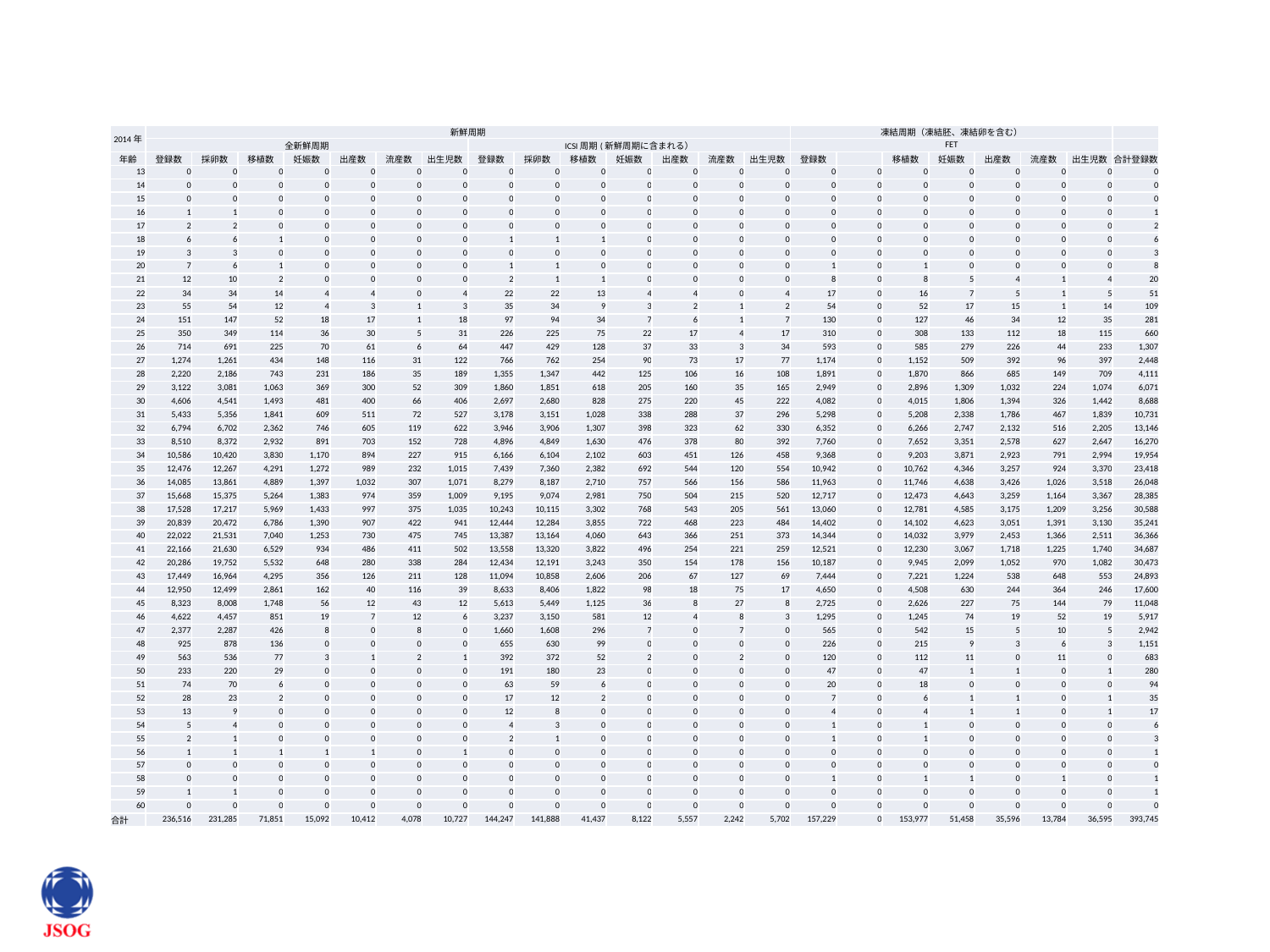

| 2014年 | 新鮮周期 |  |  |  |  |  |  |  |  |  |  |  |  |  | 凍結周期（凍結胚、凍結卵を含む） |  |  |  |  |  |  |  |
| --- | --- | --- | --- | --- | --- | --- | --- | --- | --- | --- | --- | --- | --- | --- | --- | --- | --- | --- | --- | --- | --- | --- |
|  | 全新鮮周期 |  |  |  |  |  |  | ICSI周期(新鮮周期に含まれる） |  |  |  |  |  |  | FET |  |  |  |  |  |  |  |
| 年齢 | 登録数 | 採卵数 | 移植数 | 妊娠数 | 出産数 | 流産数 | 出生児数 | 登録数 | 採卵数 | 移植数 | 妊娠数 | 出産数 | 流産数 | 出生児数 | 登録数 |  | 移植数 | 妊娠数 | 出産数 | 流産数 | 出生児数 | 合計登録数 |
| 13 | 0 | 0 | 0 | 0 | 0 | 0 | 0 | 0 | 0 | 0 | 0 | 0 | 0 | 0 | 0 | 0 | 0 | 0 | 0 | 0 | 0 | 0 |
| 14 | 0 | 0 | 0 | 0 | 0 | 0 | 0 | 0 | 0 | 0 | 0 | 0 | 0 | 0 | 0 | 0 | 0 | 0 | 0 | 0 | 0 | 0 |
| 15 | 0 | 0 | 0 | 0 | 0 | 0 | 0 | 0 | 0 | 0 | 0 | 0 | 0 | 0 | 0 | 0 | 0 | 0 | 0 | 0 | 0 | 0 |
| 16 | 1 | 1 | 0 | 0 | 0 | 0 | 0 | 0 | 0 | 0 | 0 | 0 | 0 | 0 | 0 | 0 | 0 | 0 | 0 | 0 | 0 | 1 |
| 17 | 2 | 2 | 0 | 0 | 0 | 0 | 0 | 0 | 0 | 0 | 0 | 0 | 0 | 0 | 0 | 0 | 0 | 0 | 0 | 0 | 0 | 2 |
| 18 | 6 | 6 | 1 | 0 | 0 | 0 | 0 | 1 | 1 | 1 | 0 | 0 | 0 | 0 | 0 | 0 | 0 | 0 | 0 | 0 | 0 | 6 |
| 19 | 3 | 3 | 0 | 0 | 0 | 0 | 0 | 0 | 0 | 0 | 0 | 0 | 0 | 0 | 0 | 0 | 0 | 0 | 0 | 0 | 0 | 3 |
| 20 | 7 | 6 | 1 | 0 | 0 | 0 | 0 | 1 | 1 | 0 | 0 | 0 | 0 | 0 | 1 | 0 | 1 | 0 | 0 | 0 | 0 | 8 |
| 21 | 12 | 10 | 2 | 0 | 0 | 0 | 0 | 2 | 1 | 1 | 0 | 0 | 0 | 0 | 8 | 0 | 8 | 5 | 4 | 1 | 4 | 20 |
| 22 | 34 | 34 | 14 | 4 | 4 | 0 | 4 | 22 | 22 | 13 | 4 | 4 | 0 | 4 | 17 | 0 | 16 | 7 | 5 | 1 | 5 | 51 |
| 23 | 55 | 54 | 12 | 4 | 3 | 1 | 3 | 35 | 34 | 9 | 3 | 2 | 1 | 2 | 54 | 0 | 52 | 17 | 15 | 1 | 14 | 109 |
| 24 | 151 | 147 | 52 | 18 | 17 | 1 | 18 | 97 | 94 | 34 | 7 | 6 | 1 | 7 | 130 | 0 | 127 | 46 | 34 | 12 | 35 | 281 |
| 25 | 350 | 349 | 114 | 36 | 30 | 5 | 31 | 226 | 225 | 75 | 22 | 17 | 4 | 17 | 310 | 0 | 308 | 133 | 112 | 18 | 115 | 660 |
| 26 | 714 | 691 | 225 | 70 | 61 | 6 | 64 | 447 | 429 | 128 | 37 | 33 | 3 | 34 | 593 | 0 | 585 | 279 | 226 | 44 | 233 | 1,307 |
| 27 | 1,274 | 1,261 | 434 | 148 | 116 | 31 | 122 | 766 | 762 | 254 | 90 | 73 | 17 | 77 | 1,174 | 0 | 1,152 | 509 | 392 | 96 | 397 | 2,448 |
| 28 | 2,220 | 2,186 | 743 | 231 | 186 | 35 | 189 | 1,355 | 1,347 | 442 | 125 | 106 | 16 | 108 | 1,891 | 0 | 1,870 | 866 | 685 | 149 | 709 | 4,111 |
| 29 | 3,122 | 3,081 | 1,063 | 369 | 300 | 52 | 309 | 1,860 | 1,851 | 618 | 205 | 160 | 35 | 165 | 2,949 | 0 | 2,896 | 1,309 | 1,032 | 224 | 1,074 | 6,071 |
| 30 | 4,606 | 4,541 | 1,493 | 481 | 400 | 66 | 406 | 2,697 | 2,680 | 828 | 275 | 220 | 45 | 222 | 4,082 | 0 | 4,015 | 1,806 | 1,394 | 326 | 1,442 | 8,688 |
| 31 | 5,433 | 5,356 | 1,841 | 609 | 511 | 72 | 527 | 3,178 | 3,151 | 1,028 | 338 | 288 | 37 | 296 | 5,298 | 0 | 5,208 | 2,338 | 1,786 | 467 | 1,839 | 10,731 |
| 32 | 6,794 | 6,702 | 2,362 | 746 | 605 | 119 | 622 | 3,946 | 3,906 | 1,307 | 398 | 323 | 62 | 330 | 6,352 | 0 | 6,266 | 2,747 | 2,132 | 516 | 2,205 | 13,146 |
| 33 | 8,510 | 8,372 | 2,932 | 891 | 703 | 152 | 728 | 4,896 | 4,849 | 1,630 | 476 | 378 | 80 | 392 | 7,760 | 0 | 7,652 | 3,351 | 2,578 | 627 | 2,647 | 16,270 |
| 34 | 10,586 | 10,420 | 3,830 | 1,170 | 894 | 227 | 915 | 6,166 | 6,104 | 2,102 | 603 | 451 | 126 | 458 | 9,368 | 0 | 9,203 | 3,871 | 2,923 | 791 | 2,994 | 19,954 |
| 35 | 12,476 | 12,267 | 4,291 | 1,272 | 989 | 232 | 1,015 | 7,439 | 7,360 | 2,382 | 692 | 544 | 120 | 554 | 10,942 | 0 | 10,762 | 4,346 | 3,257 | 924 | 3,370 | 23,418 |
| 36 | 14,085 | 13,861 | 4,889 | 1,397 | 1,032 | 307 | 1,071 | 8,279 | 8,187 | 2,710 | 757 | 566 | 156 | 586 | 11,963 | 0 | 11,746 | 4,638 | 3,426 | 1,026 | 3,518 | 26,048 |
| 37 | 15,668 | 15,375 | 5,264 | 1,383 | 974 | 359 | 1,009 | 9,195 | 9,074 | 2,981 | 750 | 504 | 215 | 520 | 12,717 | 0 | 12,473 | 4,643 | 3,259 | 1,164 | 3,367 | 28,385 |
| 38 | 17,528 | 17,217 | 5,969 | 1,433 | 997 | 375 | 1,035 | 10,243 | 10,115 | 3,302 | 768 | 543 | 205 | 561 | 13,060 | 0 | 12,781 | 4,585 | 3,175 | 1,209 | 3,256 | 30,588 |
| 39 | 20,839 | 20,472 | 6,786 | 1,390 | 907 | 422 | 941 | 12,444 | 12,284 | 3,855 | 722 | 468 | 223 | 484 | 14,402 | 0 | 14,102 | 4,623 | 3,051 | 1,391 | 3,130 | 35,241 |
| 40 | 22,022 | 21,531 | 7,040 | 1,253 | 730 | 475 | 745 | 13,387 | 13,164 | 4,060 | 643 | 366 | 251 | 373 | 14,344 | 0 | 14,032 | 3,979 | 2,453 | 1,366 | 2,511 | 36,366 |
| 41 | 22,166 | 21,630 | 6,529 | 934 | 486 | 411 | 502 | 13,558 | 13,320 | 3,822 | 496 | 254 | 221 | 259 | 12,521 | 0 | 12,230 | 3,067 | 1,718 | 1,225 | 1,740 | 34,687 |
| 42 | 20,286 | 19,752 | 5,532 | 648 | 280 | 338 | 284 | 12,434 | 12,191 | 3,243 | 350 | 154 | 178 | 156 | 10,187 | 0 | 9,945 | 2,099 | 1,052 | 970 | 1,082 | 30,473 |
| 43 | 17,449 | 16,964 | 4,295 | 356 | 126 | 211 | 128 | 11,094 | 10,858 | 2,606 | 206 | 67 | 127 | 69 | 7,444 | 0 | 7,221 | 1,224 | 538 | 648 | 553 | 24,893 |
| 44 | 12,950 | 12,499 | 2,861 | 162 | 40 | 116 | 39 | 8,633 | 8,406 | 1,822 | 98 | 18 | 75 | 17 | 4,650 | 0 | 4,508 | 630 | 244 | 364 | 246 | 17,600 |
| 45 | 8,323 | 8,008 | 1,748 | 56 | 12 | 43 | 12 | 5,613 | 5,449 | 1,125 | 36 | 8 | 27 | 8 | 2,725 | 0 | 2,626 | 227 | 75 | 144 | 79 | 11,048 |
| 46 | 4,622 | 4,457 | 851 | 19 | 7 | 12 | 6 | 3,237 | 3,150 | 581 | 12 | 4 | 8 | 3 | 1,295 | 0 | 1,245 | 74 | 19 | 52 | 19 | 5,917 |
| 47 | 2,377 | 2,287 | 426 | 8 | 0 | 8 | 0 | 1,660 | 1,608 | 296 | 7 | 0 | 7 | 0 | 565 | 0 | 542 | 15 | 5 | 10 | 5 | 2,942 |
| 48 | 925 | 878 | 136 | 0 | 0 | 0 | 0 | 655 | 630 | 99 | 0 | 0 | 0 | 0 | 226 | 0 | 215 | 9 | 3 | 6 | 3 | 1,151 |
| 49 | 563 | 536 | 77 | 3 | 1 | 2 | 1 | 392 | 372 | 52 | 2 | 0 | 2 | 0 | 120 | 0 | 112 | 11 | 0 | 11 | 0 | 683 |
| 50 | 233 | 220 | 29 | 0 | 0 | 0 | 0 | 191 | 180 | 23 | 0 | 0 | 0 | 0 | 47 | 0 | 47 | 1 | 1 | 0 | 1 | 280 |
| 51 | 74 | 70 | 6 | 0 | 0 | 0 | 0 | 63 | 59 | 6 | 0 | 0 | 0 | 0 | 20 | 0 | 18 | 0 | 0 | 0 | 0 | 94 |
| 52 | 28 | 23 | 2 | 0 | 0 | 0 | 0 | 17 | 12 | 2 | 0 | 0 | 0 | 0 | 7 | 0 | 6 | 1 | 1 | 0 | 1 | 35 |
| 53 | 13 | 9 | 0 | 0 | 0 | 0 | 0 | 12 | 8 | 0 | 0 | 0 | 0 | 0 | 4 | 0 | 4 | 1 | 1 | 0 | 1 | 17 |
| 54 | 5 | 4 | 0 | 0 | 0 | 0 | 0 | 4 | 3 | 0 | 0 | 0 | 0 | 0 | 1 | 0 | 1 | 0 | 0 | 0 | 0 | 6 |
| 55 | 2 | 1 | 0 | 0 | 0 | 0 | 0 | 2 | 1 | 0 | 0 | 0 | 0 | 0 | 1 | 0 | 1 | 0 | 0 | 0 | 0 | 3 |
| 56 | 1 | 1 | 1 | 1 | 1 | 0 | 1 | 0 | 0 | 0 | 0 | 0 | 0 | 0 | 0 | 0 | 0 | 0 | 0 | 0 | 0 | 1 |
| 57 | 0 | 0 | 0 | 0 | 0 | 0 | 0 | 0 | 0 | 0 | 0 | 0 | 0 | 0 | 0 | 0 | 0 | 0 | 0 | 0 | 0 | 0 |
| 58 | 0 | 0 | 0 | 0 | 0 | 0 | 0 | 0 | 0 | 0 | 0 | 0 | 0 | 0 | 1 | 0 | 1 | 1 | 0 | 1 | 0 | 1 |
| 59 | 1 | 1 | 0 | 0 | 0 | 0 | 0 | 0 | 0 | 0 | 0 | 0 | 0 | 0 | 0 | 0 | 0 | 0 | 0 | 0 | 0 | 1 |
| 60 | 0 | 0 | 0 | 0 | 0 | 0 | 0 | 0 | 0 | 0 | 0 | 0 | 0 | 0 | 0 | 0 | 0 | 0 | 0 | 0 | 0 | 0 |
| 合計 | 236,516 | 231,285 | 71,851 | 15,092 | 10,412 | 4,078 | 10,727 | 144,247 | 141,888 | 41,437 | 8,122 | 5,557 | 2,242 | 5,702 | 157,229 | 0 | 153,977 | 51,458 | 35,596 | 13,784 | 36,595 | 393,745 |